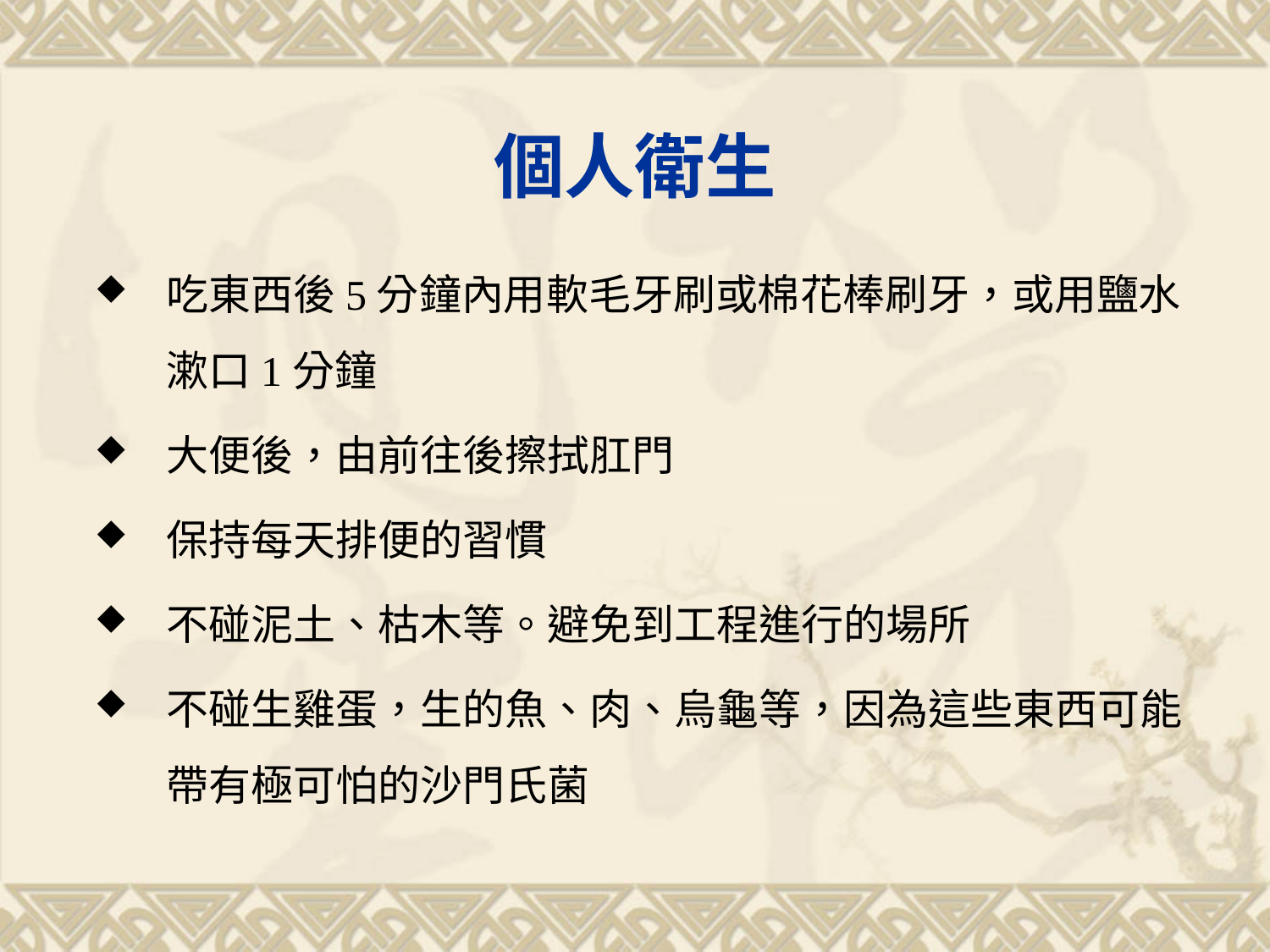

# 個人衛生
吃東西後5分鐘內用軟毛牙刷或棉花棒刷牙，或用鹽水漱口1分鐘
大便後，由前往後擦拭肛門
保持每天排便的習慣
不碰泥土、枯木等。避免到工程進行的場所
不碰生雞蛋，生的魚、肉、烏龜等，因為這些東西可能帶有極可怕的沙門氏菌